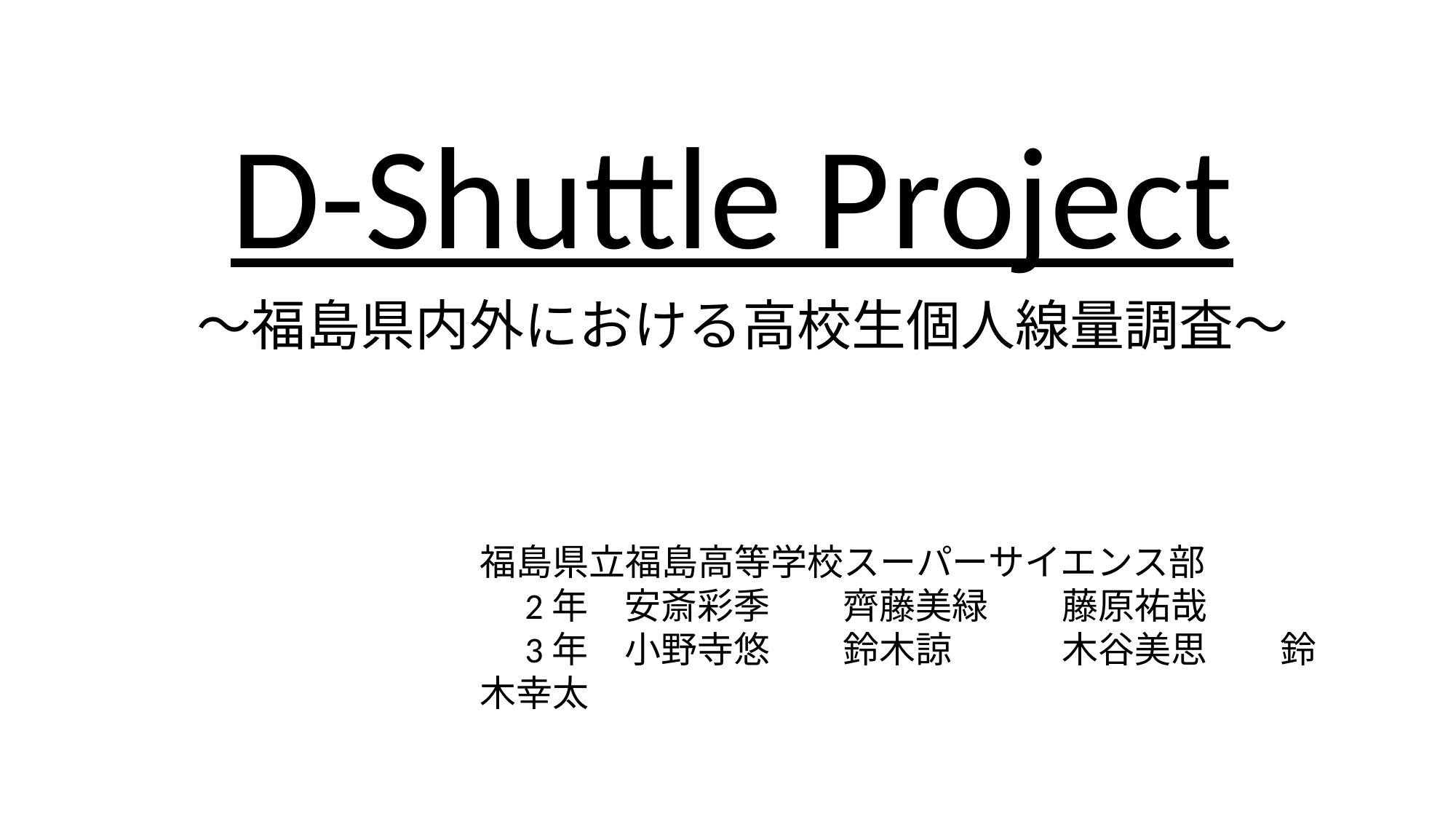

# D-Shuttle Project
～福島県内外における高校生個人線量調査～
福島県立福島高等学校スーパーサイエンス部
　2年　安斎彩季　　齊藤美緑　　藤原祐哉
　3年　小野寺悠　　鈴木諒　　　木谷美思　　鈴木幸太